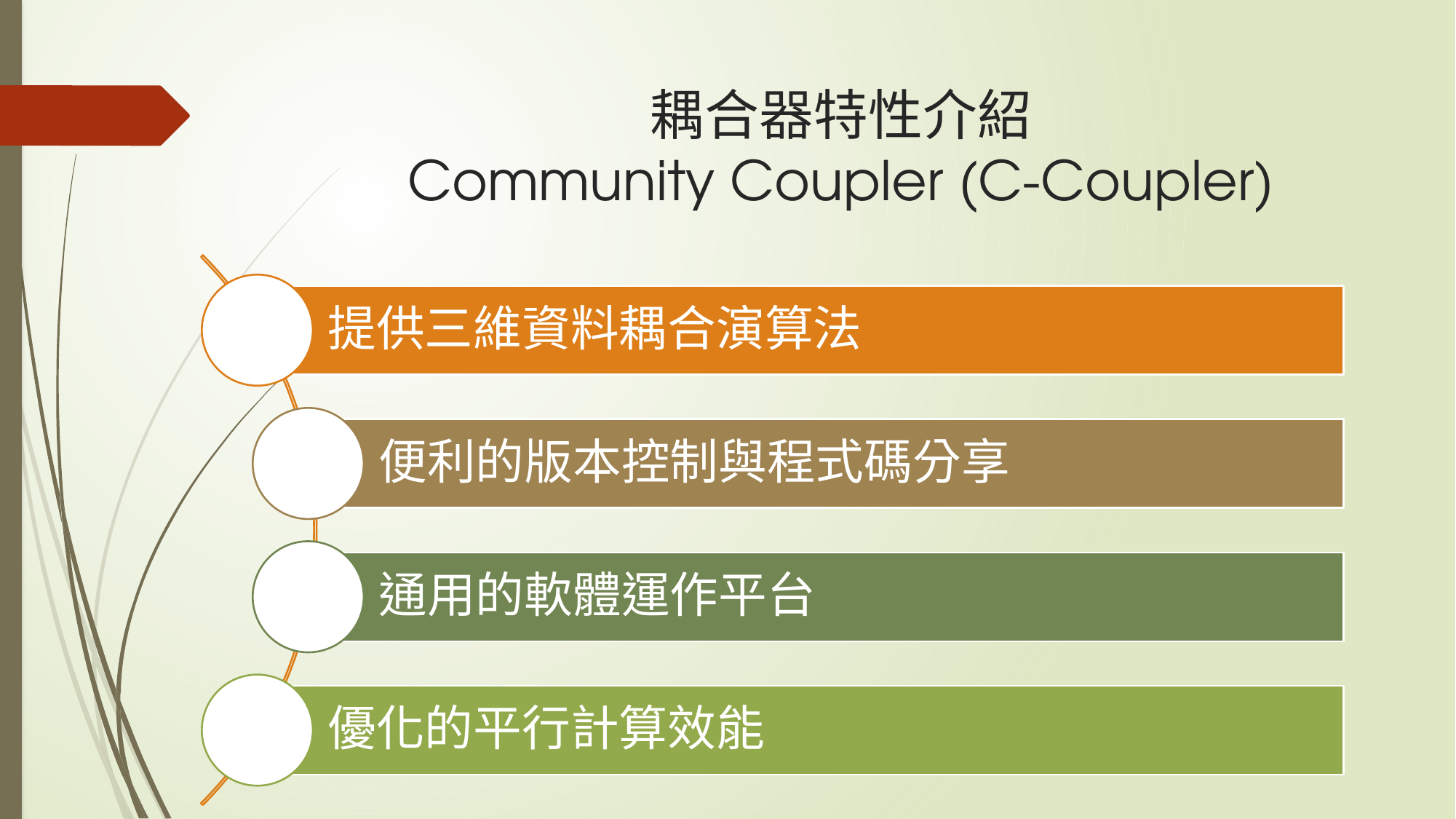

# 耦合器特性介紹 Community Coupler (C-Coupler)
提供三維資料耦合演算法
便利的版本控制與程式碼分享
通用的軟體運作平台
優化的平行計算效能